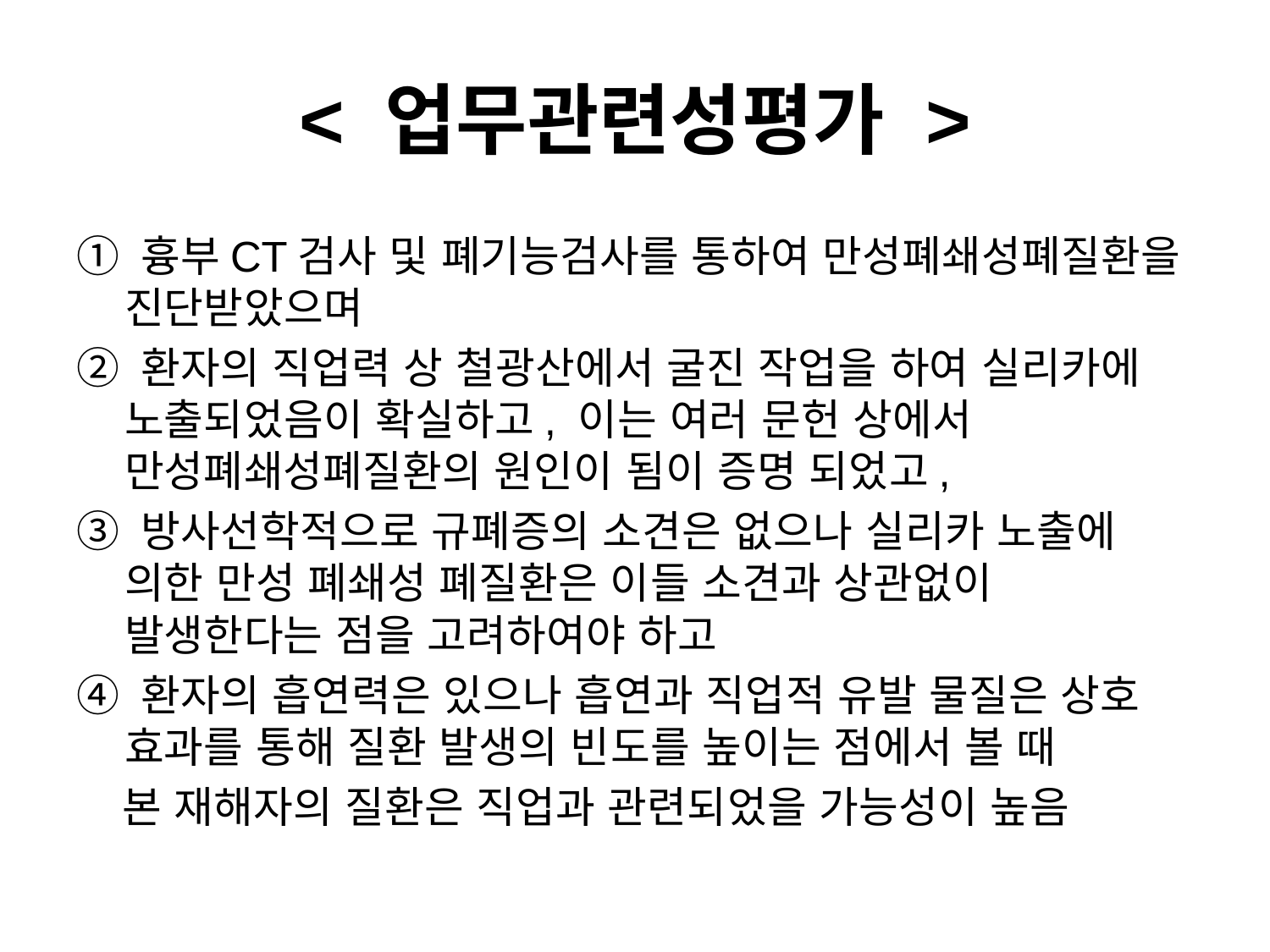

# < 업무관련성평가 >
① 흉부CT검사 및 폐기능검사를 통하여 만성폐쇄성폐질환을 진단받았으며
② 환자의 직업력 상 철광산에서 굴진 작업을 하여 실리카에 노출되었음이 확실하고, 이는 여러 문헌 상에서 만성폐쇄성폐질환의 원인이 됨이 증명 되었고,
③ 방사선학적으로 규폐증의 소견은 없으나 실리카 노출에 의한 만성 폐쇄성 폐질환은 이들 소견과 상관없이 발생한다는 점을 고려하여야 하고
④ 환자의 흡연력은 있으나 흡연과 직업적 유발 물질은 상호 효과를 통해 질환 발생의 빈도를 높이는 점에서 볼 때
   본 재해자의 질환은 직업과 관련되었을 가능성이 높음